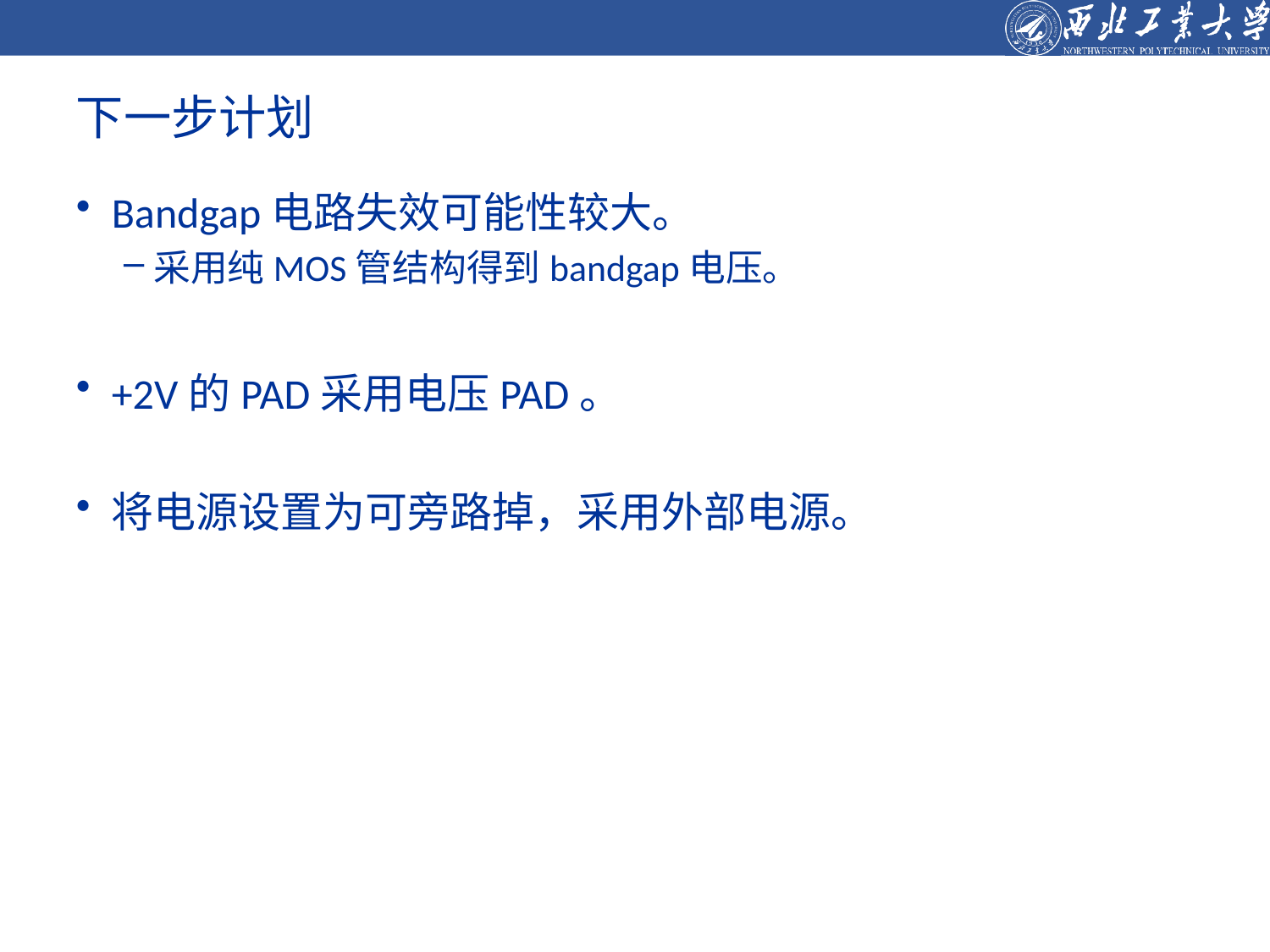

# 下一步计划
Bandgap电路失效可能性较大。
采用纯MOS管结构得到bandgap电压。

+2V的PAD采用电压PAD。

将电源设置为可旁路掉，采用外部电源。